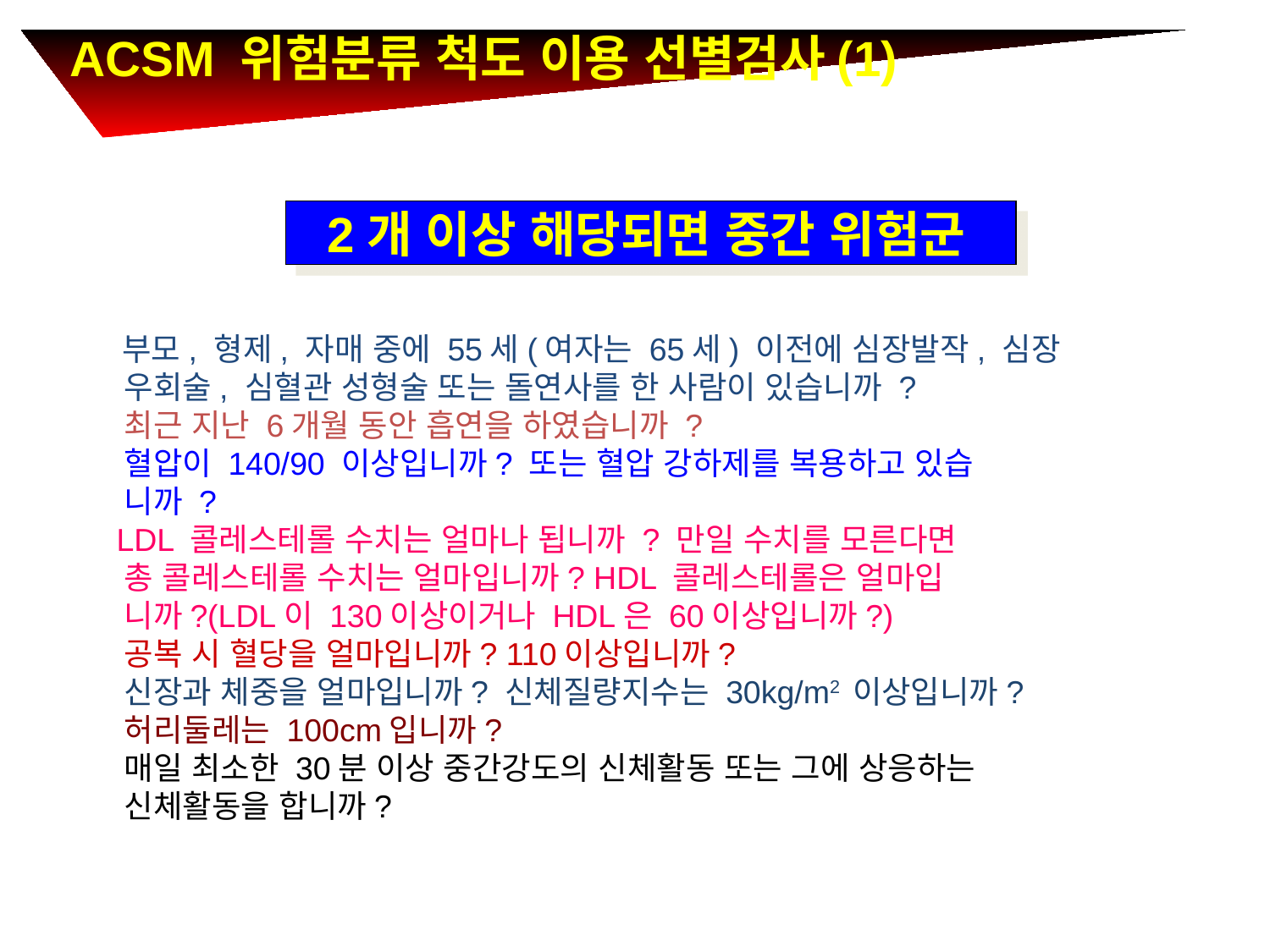

ACSM 위험분류 척도 이용 선별검사(1)
2개 이상 해당되면 중간 위험군
 부모, 형제, 자매 중에 55세(여자는 65세) 이전에 심장발작, 심장
 우회술, 심혈관 성형술 또는 돌연사를 한 사람이 있습니까 ?
 최근 지난 6개월 동안 흡연을 하였습니까 ?
 혈압이 140/90 이상입니까? 또는 혈압 강하제를 복용하고 있습
 니까 ?
 LDL 콜레스테롤 수치는 얼마나 됩니까 ? 만일 수치를 모른다면
 총 콜레스테롤 수치는 얼마입니까? HDL 콜레스테롤은 얼마입
 니까?(LDL이 130이상이거나 HDL은 60이상입니까?)
 공복 시 혈당을 얼마입니까? 110이상입니까?
 신장과 체중을 얼마입니까? 신체질량지수는 30kg/m2 이상입니까?
 허리둘레는 100cm입니까?
 매일 최소한 30분 이상 중간강도의 신체활동 또는 그에 상응하는
 신체활동을 합니까?